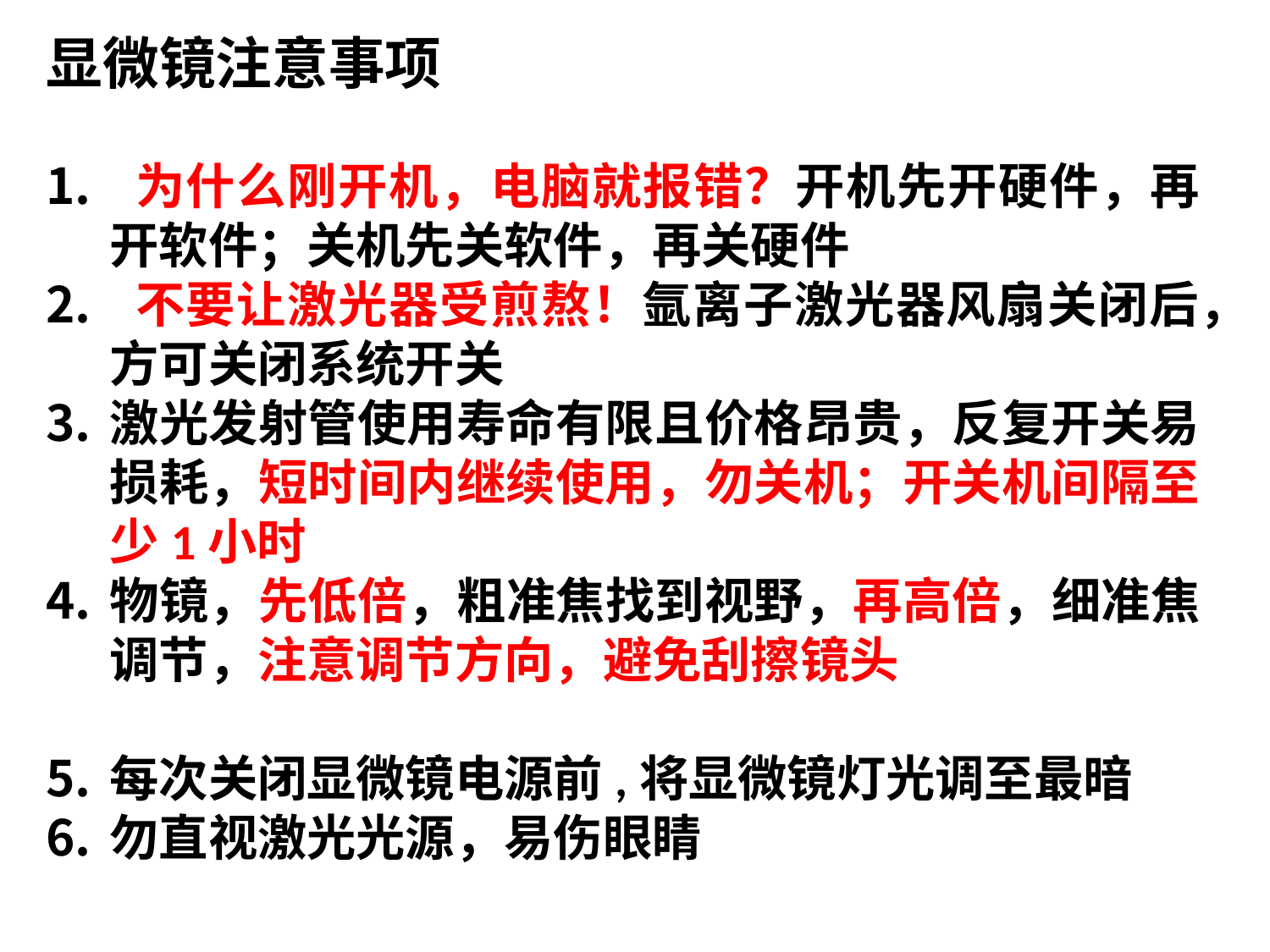

显微镜注意事项

 为什么刚开机，电脑就报错？开机先开硬件，再开软件；关机先关软件，再关硬件
 不要让激光器受煎熬！氩离子激光器风扇关闭后，方可关闭系统开关
激光发射管使用寿命有限且价格昂贵，反复开关易损耗，短时间内继续使用，勿关机；开关机间隔至少1小时
物镜，先低倍，粗准焦找到视野，再高倍，细准焦调节，注意调节方向，避免刮擦镜头

每次关闭显微镜电源前,将显微镜灯光调至最暗
勿直视激光光源，易伤眼睛

8